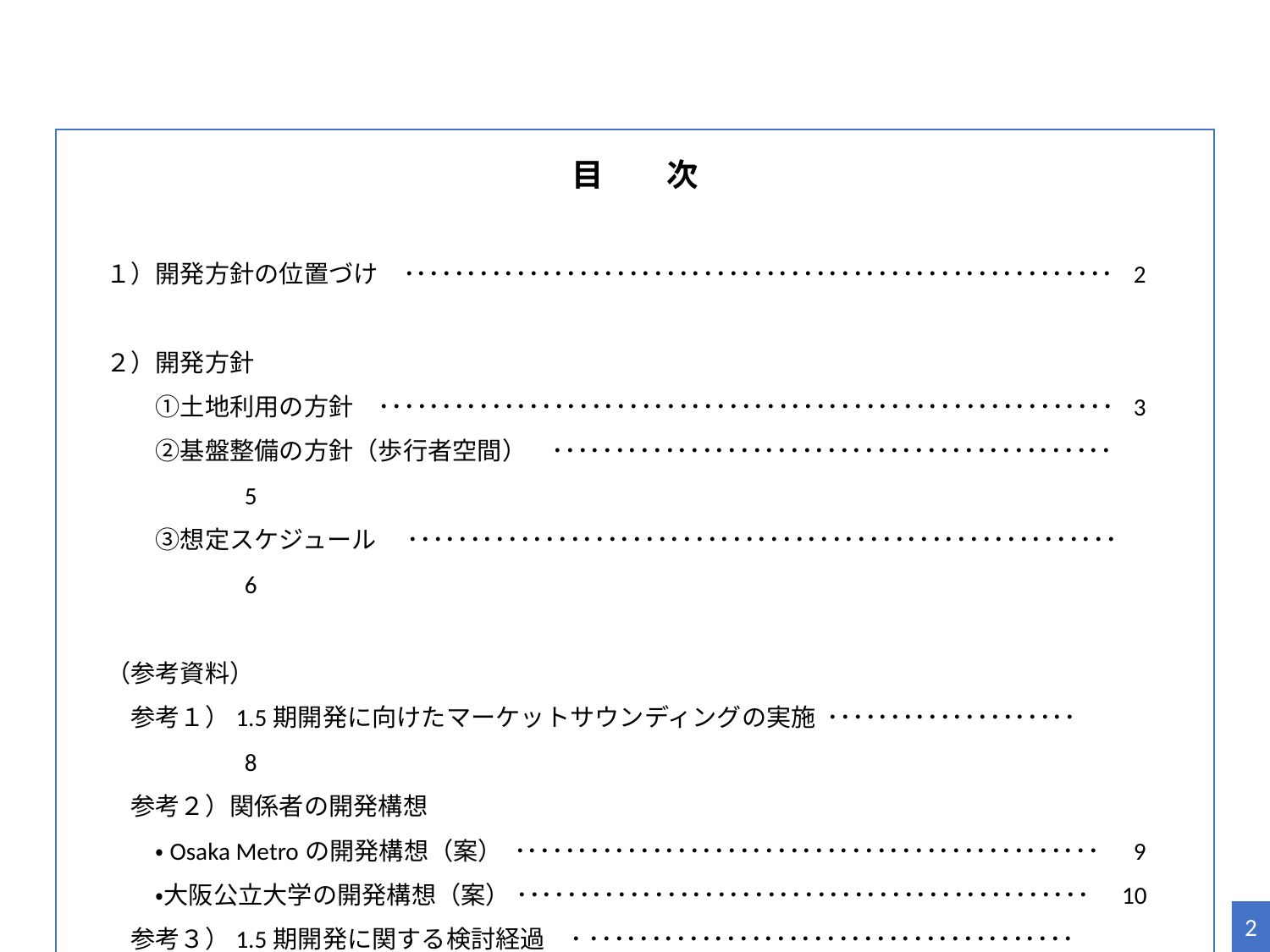

目　　次

１）開発方針の位置づけ　･････････････････････････････････････････････････････････	 2

２）開発方針
　　①土地利用の方針　･･･････････････････････････････････････････････････････････	 3
　　②基盤整備の方針（歩行者空間）　･････････････････････････････････････････････ 　 	 5
　　③想定スケジュール　 ･････････････････････････････････････････････････････････      	 6

（参考資料）
　参考１）1.5期開発に向けたマーケットサウンディングの実施  ････････････････････	　	 8
　参考２）関係者の開発構想
　　・Osaka Metroの開発構想（案）  ･･･････････････････････････････････････････････	 9
　　・大阪公立大学の開発構想（案） ･･････････････････････････････････････････････	10
　参考３）1.5期開発に関する検討経過　･ ･･･････････････････････････････････････		11
　参考４）大阪城東部地区まちづくり検討会の概要 ････････････････････････････････････	12

2